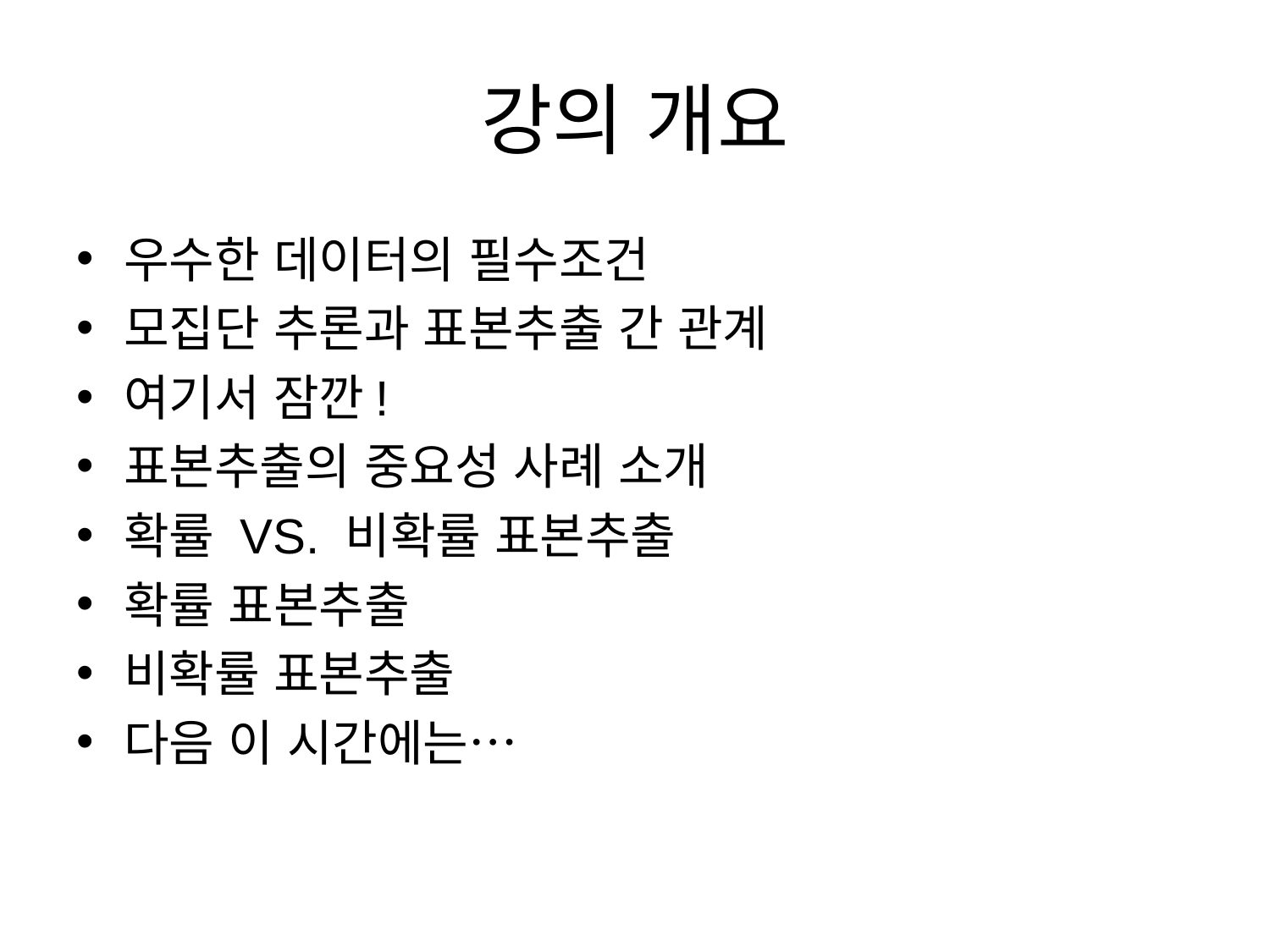

# 강의 개요
우수한 데이터의 필수조건
모집단 추론과 표본추출 간 관계
여기서 잠깐!
표본추출의 중요성 사례 소개
확률 VS. 비확률 표본추출
확률 표본추출
비확률 표본추출
다음 이 시간에는…